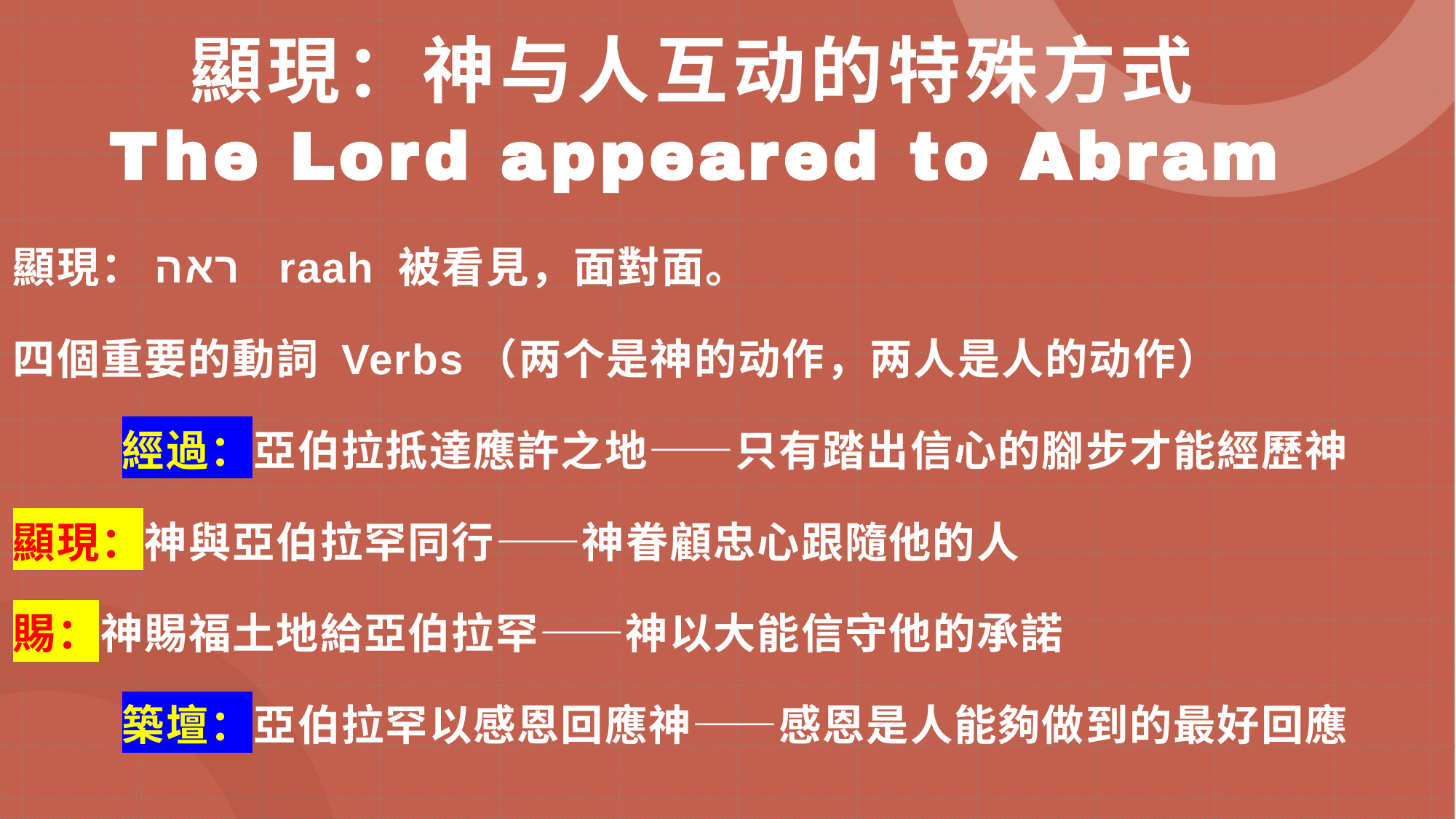

# 顯現：神与人互动的特殊方式 The Lord appeared to Abram
顯現：ראה   raah 被看見，面對面。
四個重要的動詞 Verbs（两个是神的动作，两人是人的动作）
	經過：亞伯拉抵達應許之地——只有踏出信心的腳步才能經歷神
顯現：神與亞伯拉罕同行——神眷顧忠心跟隨他的人
賜：神賜福土地給亞伯拉罕——神以大能信守他的承諾
	築壇：亞伯拉罕以感恩回應神——感恩是人能夠做到的最好回應